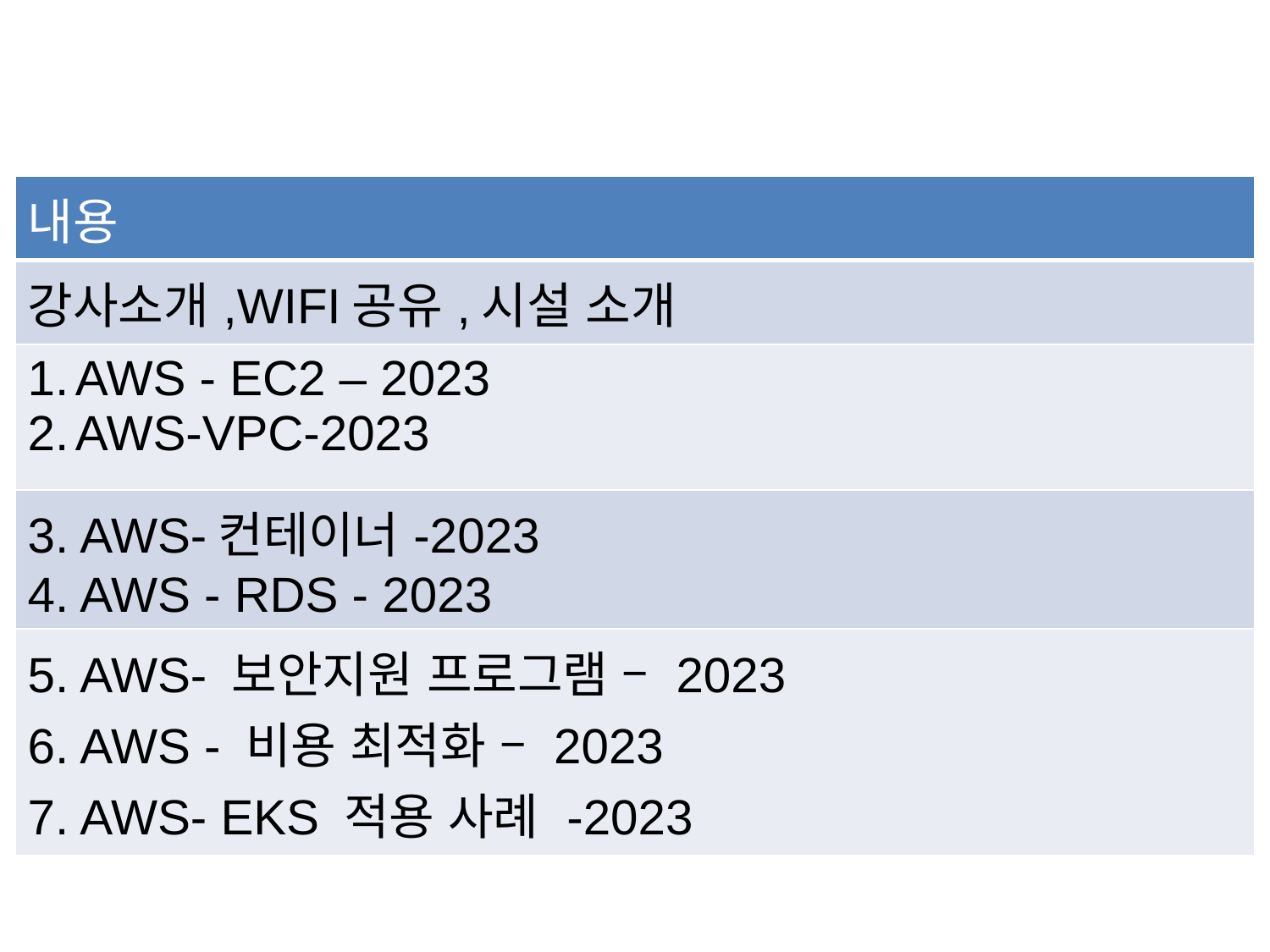

| 내용 |
| --- |
| 강사소개,WIFI공유,시설 소개 |
| AWS - EC2 – 2023 AWS-VPC-2023 |
| 3. AWS-컨테이너-2023 4. AWS - RDS - 2023 |
| 5. AWS- 보안지원 프로그램 – 2023 6. AWS - 비용 최적화 – 2023 7. AWS- EKS 적용 사례 -2023 |